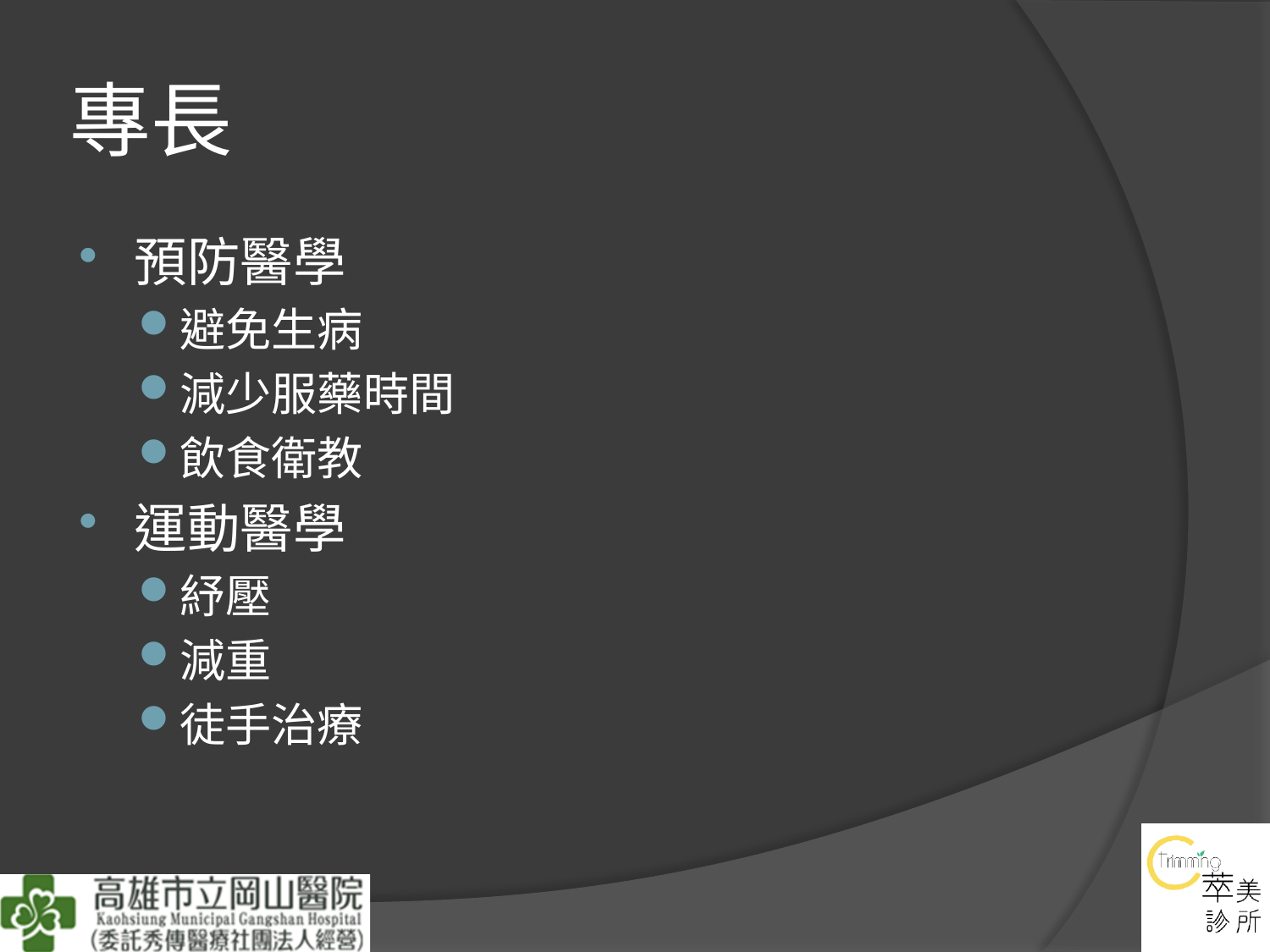

# 專長
預防醫學
避免生病
減少服藥時間
飲食衛教
運動醫學
紓壓
減重
徒手治療